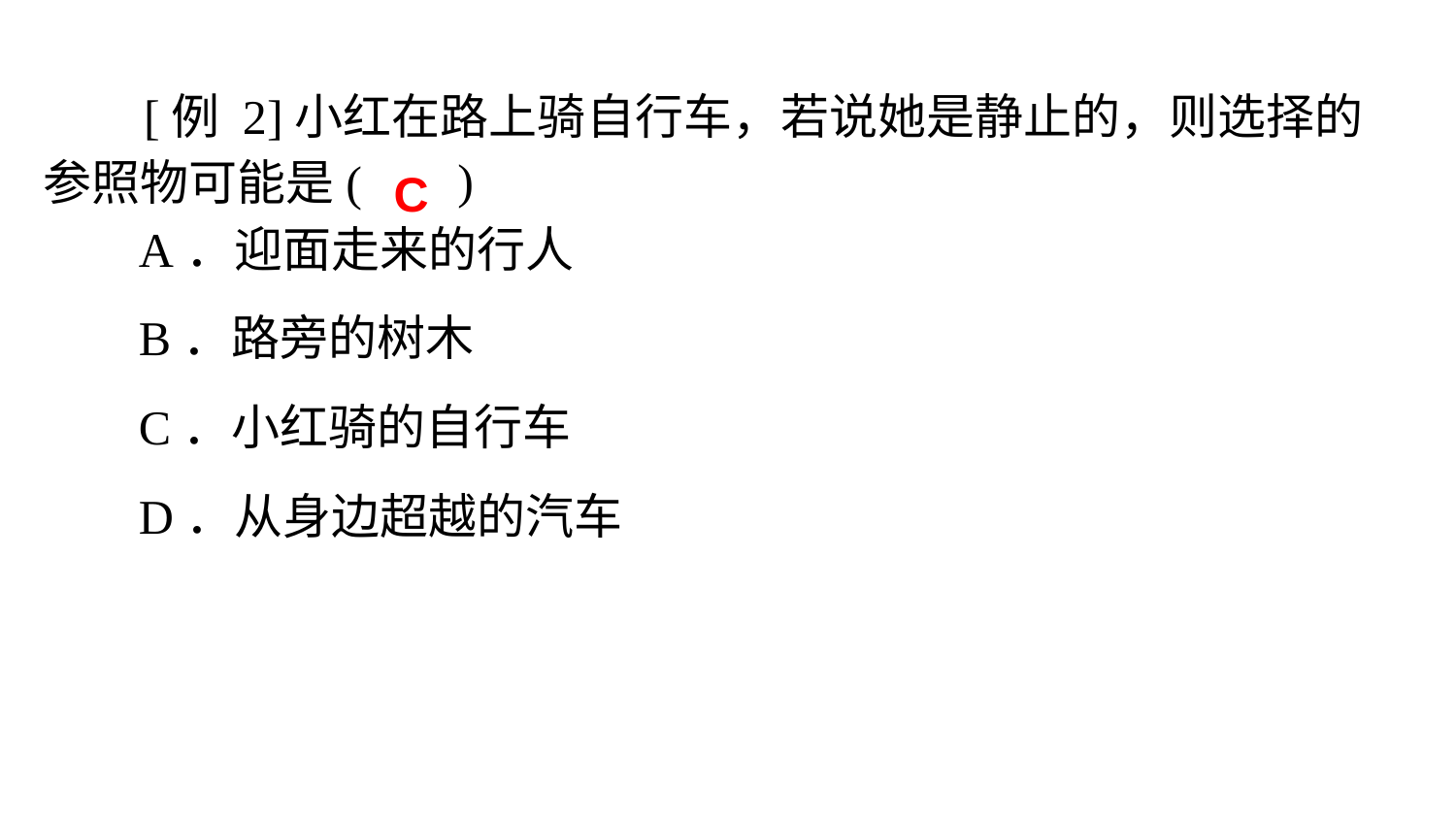

[例 2]小红在路上骑自行车，若说她是静止的，则选择的
C
参照物可能是(
)
	A．迎面走来的行人

	B．路旁的树木

	C．小红骑的自行车

	D．从身边超越的汽车